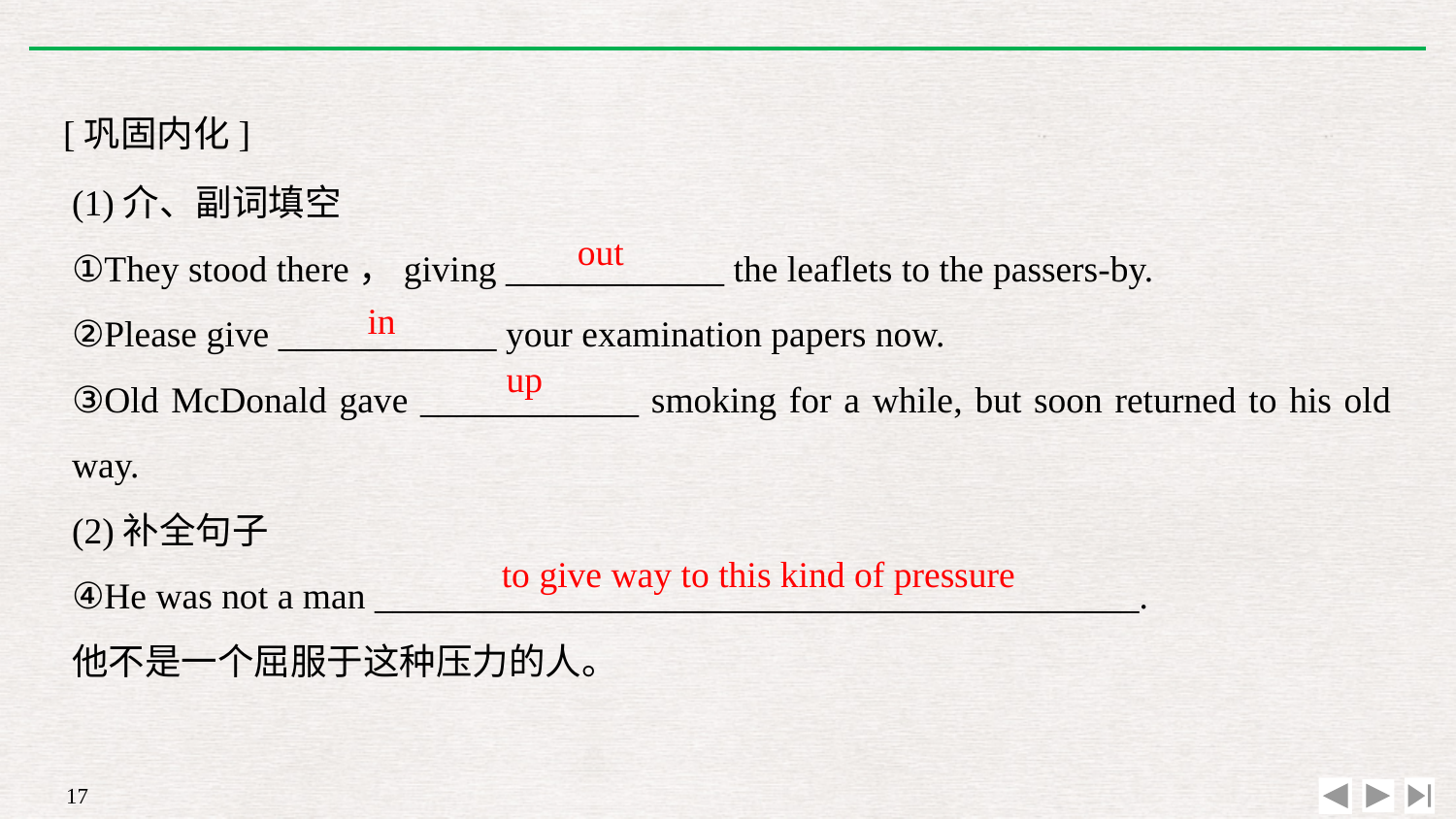

[巩固内化]
(1)介、副词填空
①They stood there，giving ____________ the leaflets to the passers-by.
②Please give ____________ your examination papers now.
③Old McDonald gave ____________ smoking for a while, but soon returned to his old way.
(2)补全句子
④He was not a man __________________________________________.
他不是一个屈服于这种压力的人。
out
in
up
to give way to this kind of pressure